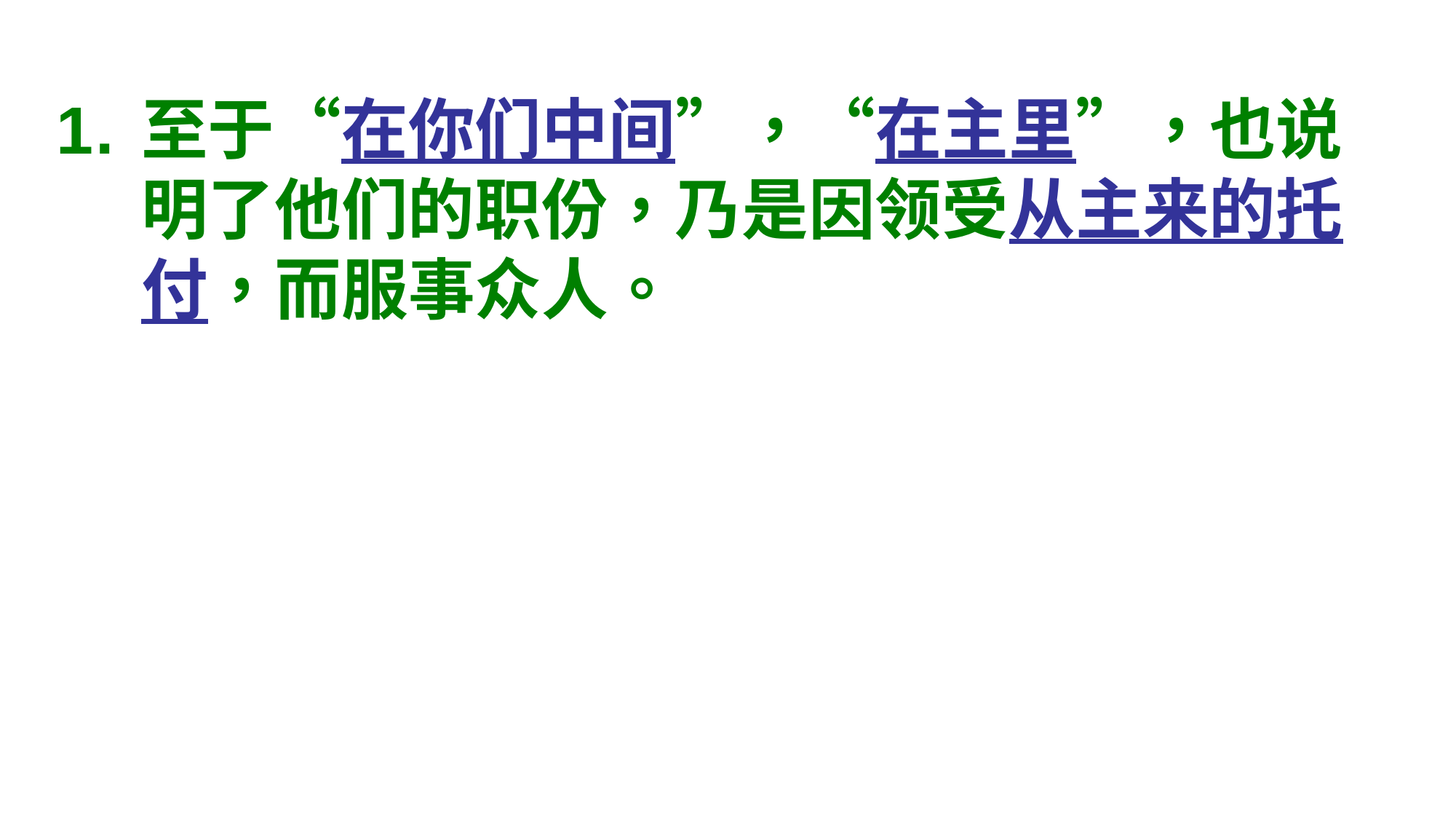

至于“在你们中间”，“在主里”，也说明了他们的职份，乃是因领受从主来的托付，而服事众人。